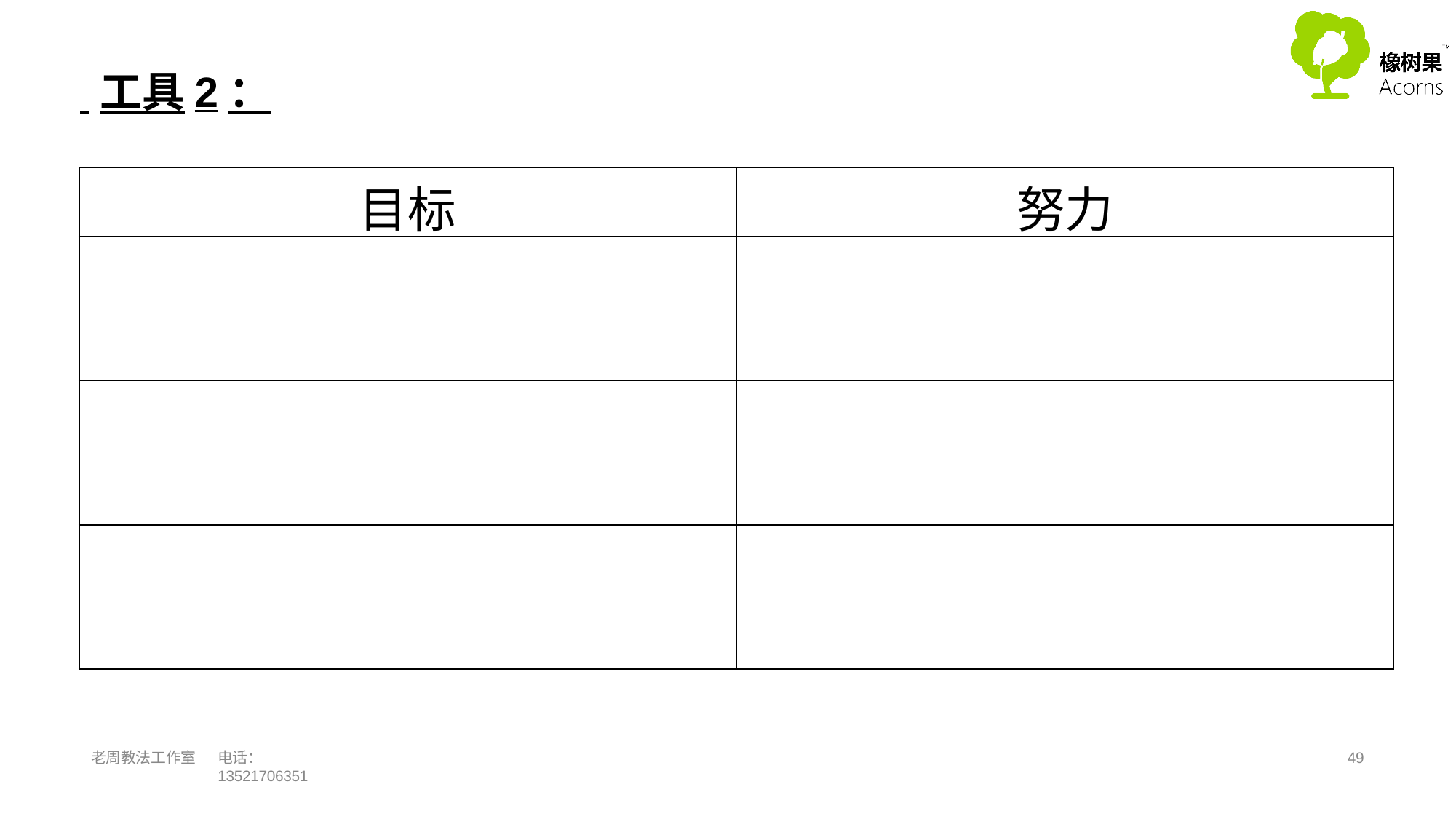

# 工具2：
| 目标 | 努力 |
| --- | --- |
|  |  |
|  |  |
|  |  |
老周教法工作室
电话：13521706351
49